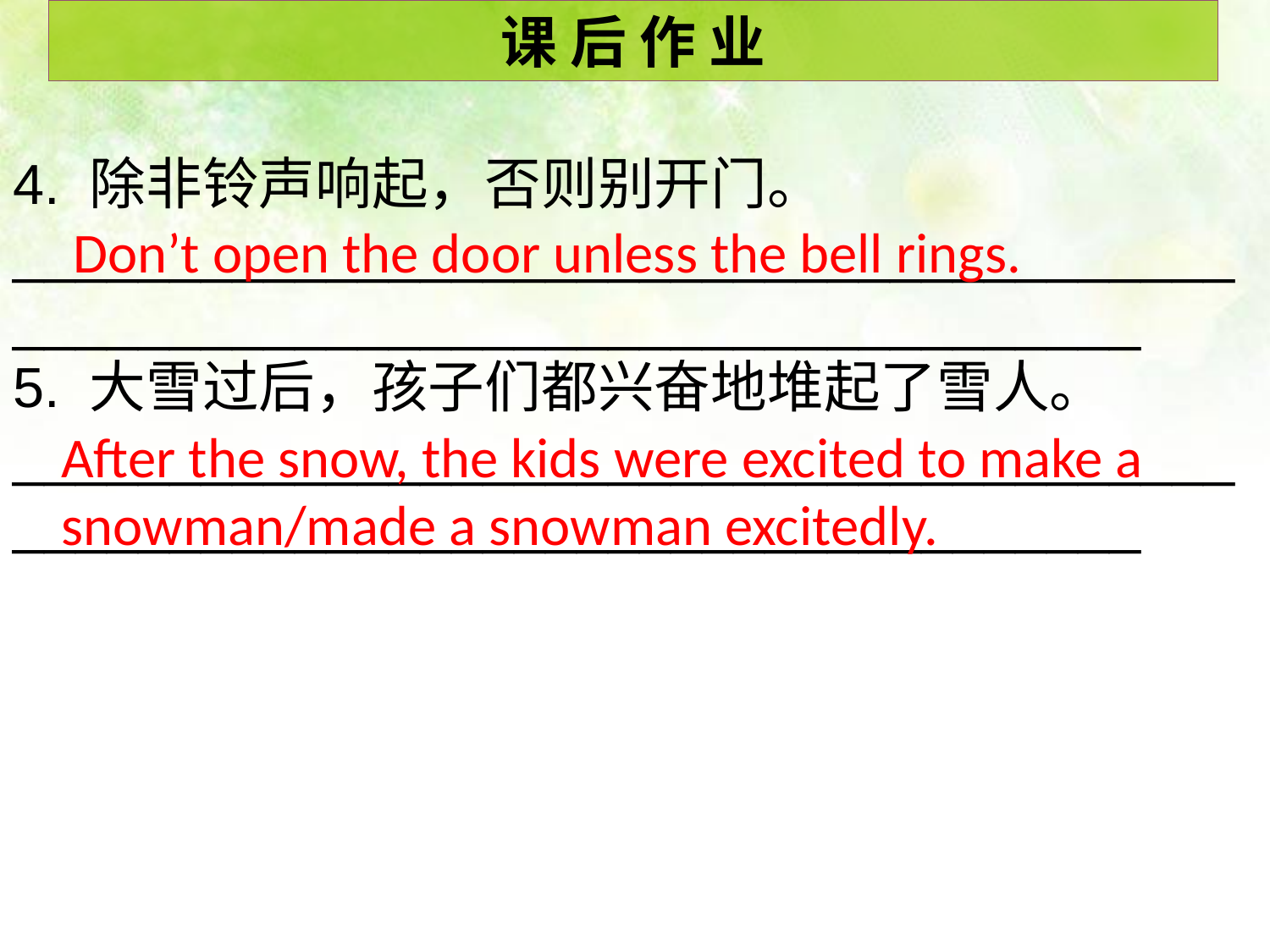

课 后 作 业
4. 除非铃声响起，否则别开门。
___________________________________________________________________________
5. 大雪过后，孩子们都兴奋地堆起了雪人。
___________________________________________________________________________
 Don’t open the door unless the bell rings.
After the snow, the kids were excited to make a snowman/made a snowman excitedly.